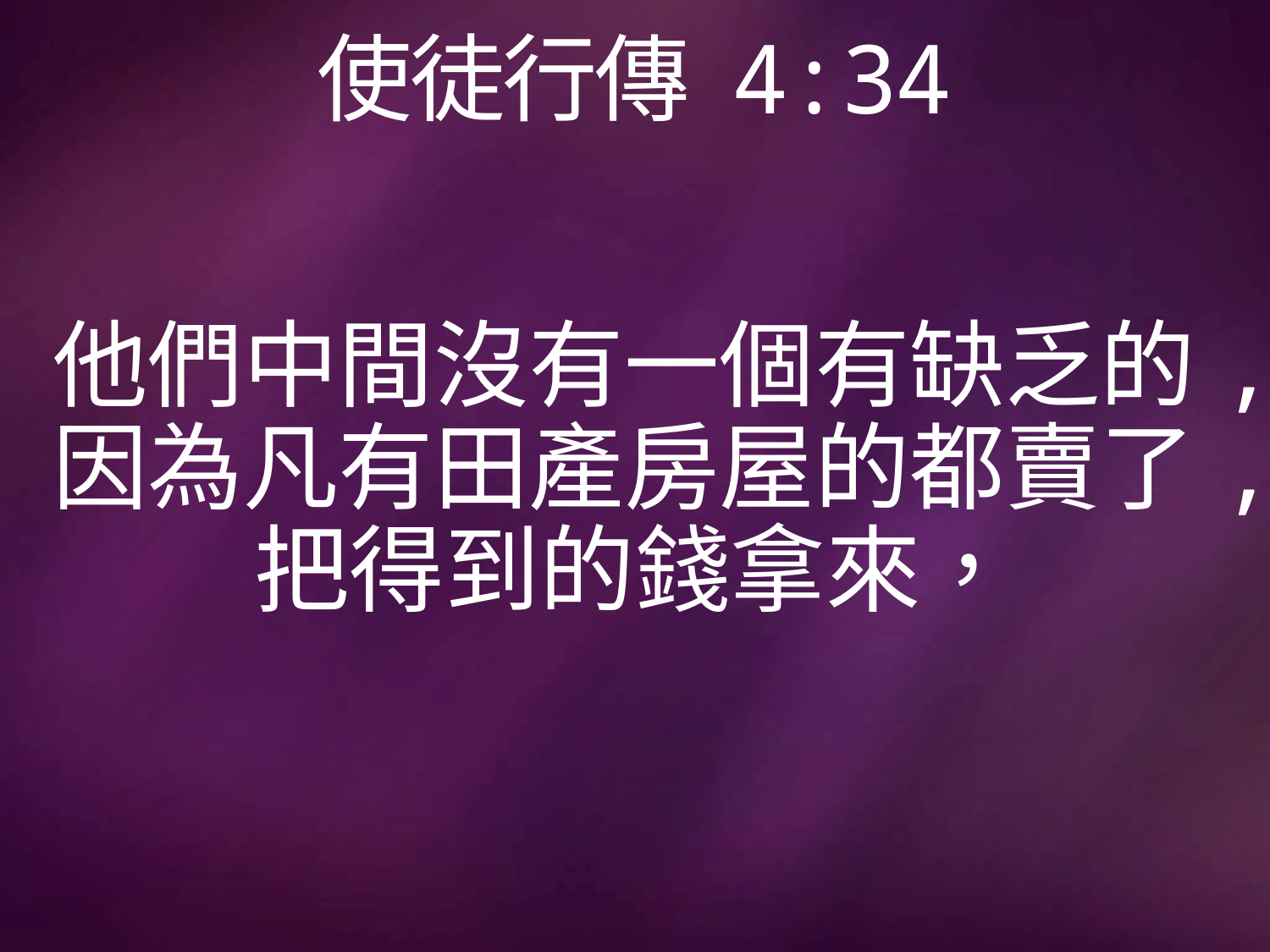

# 使徒行傳 4:34
他們中間沒有一個有缺乏的,因為凡有田產房屋的都賣了,把得到的錢拿來，